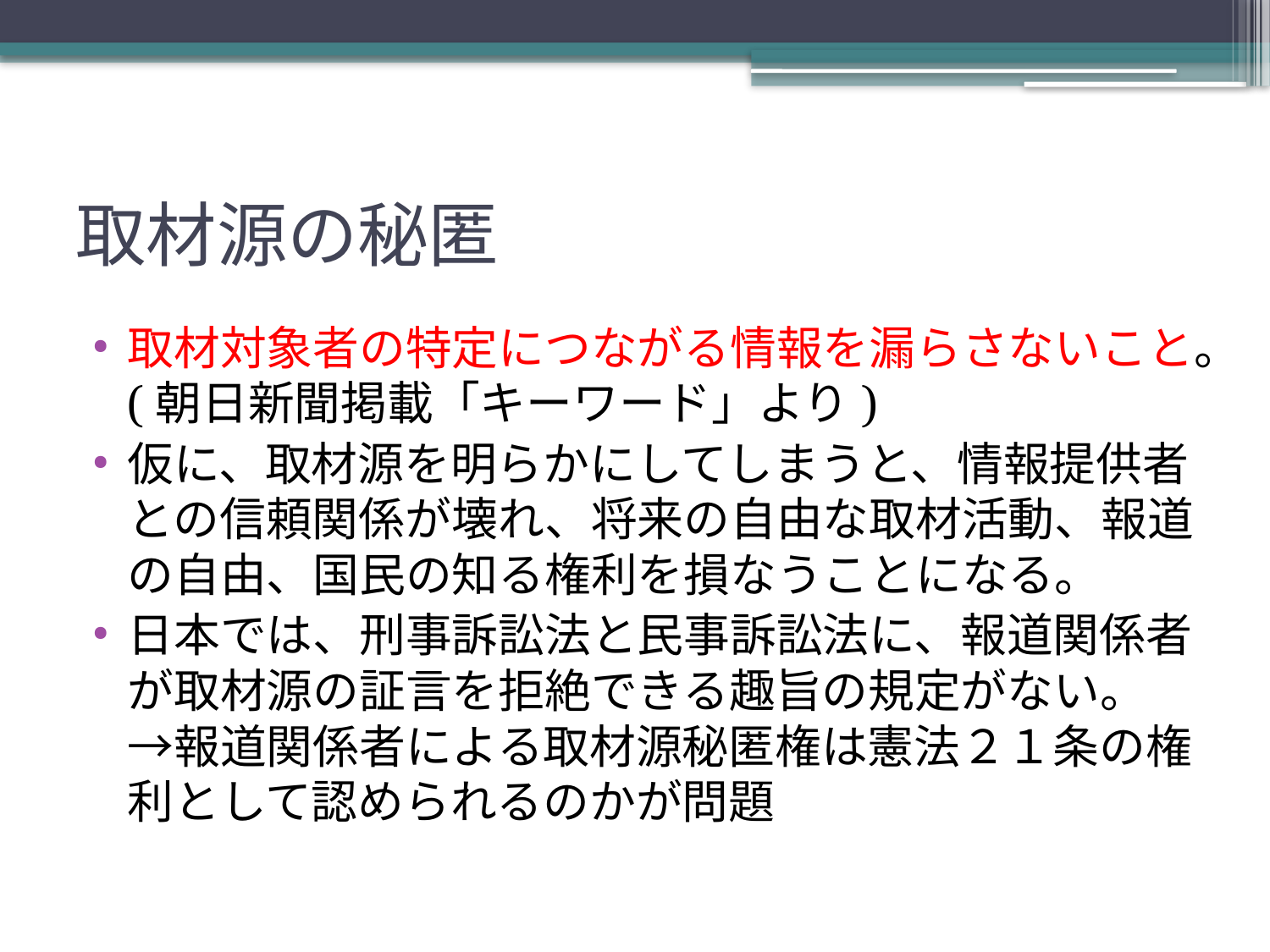

# 取材源の秘匿
取材対象者の特定につながる情報を漏らさないこと。(朝日新聞掲載「キーワード」より)
仮に、取材源を明らかにしてしまうと、情報提供者との信頼関係が壊れ、将来の自由な取材活動、報道の自由、国民の知る権利を損なうことになる。
日本では、刑事訴訟法と民事訴訟法に、報道関係者が取材源の証言を拒絶できる趣旨の規定がない。
→報道関係者による取材源秘匿権は憲法２１条の権利として認められるのかが問題